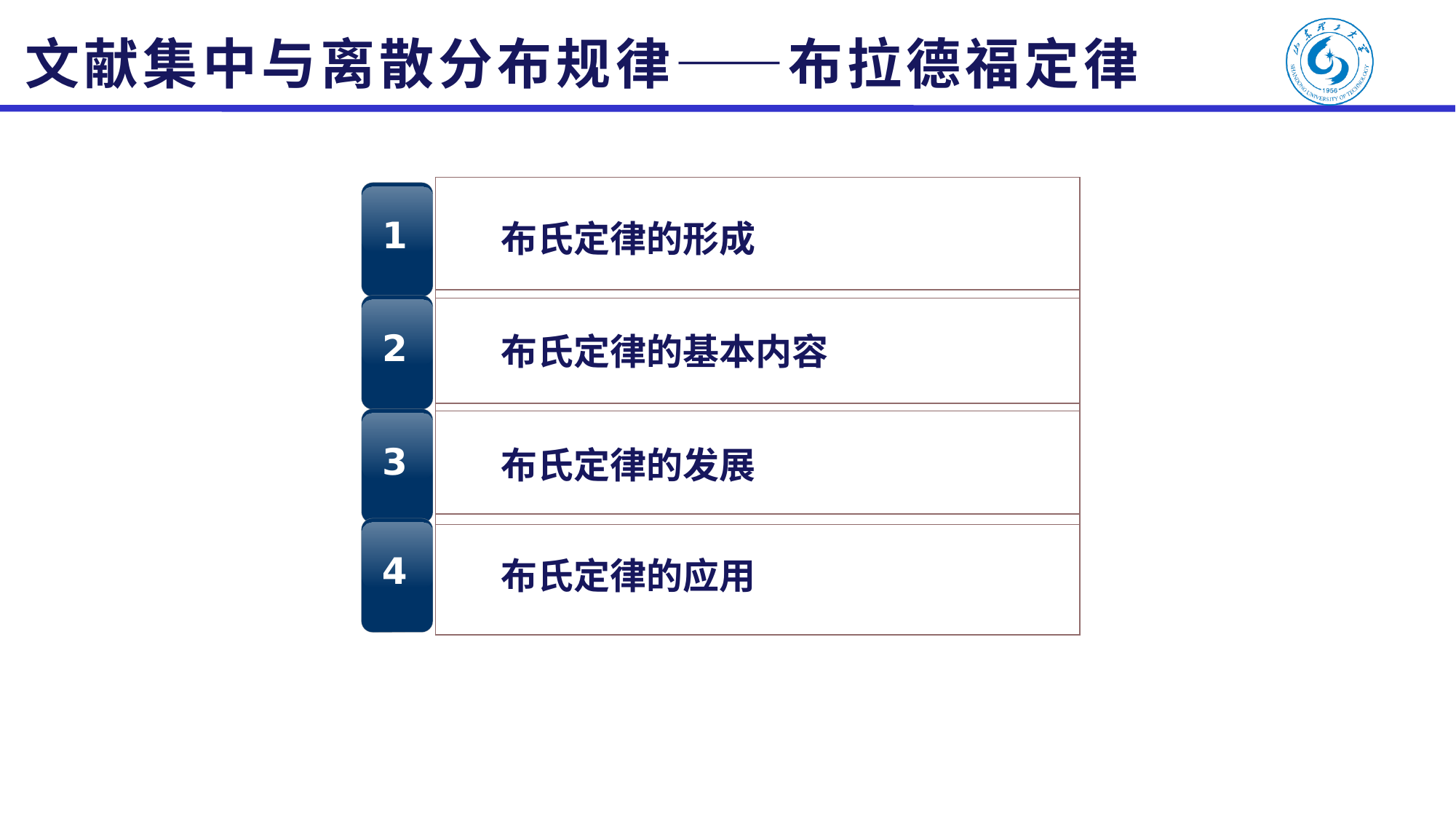

# 文献集中与离散分布规律——布拉德福定律
1

布氏定律的形成
2

布氏定律的基本内容
3

布氏定律的发展
4

布氏定律的应用